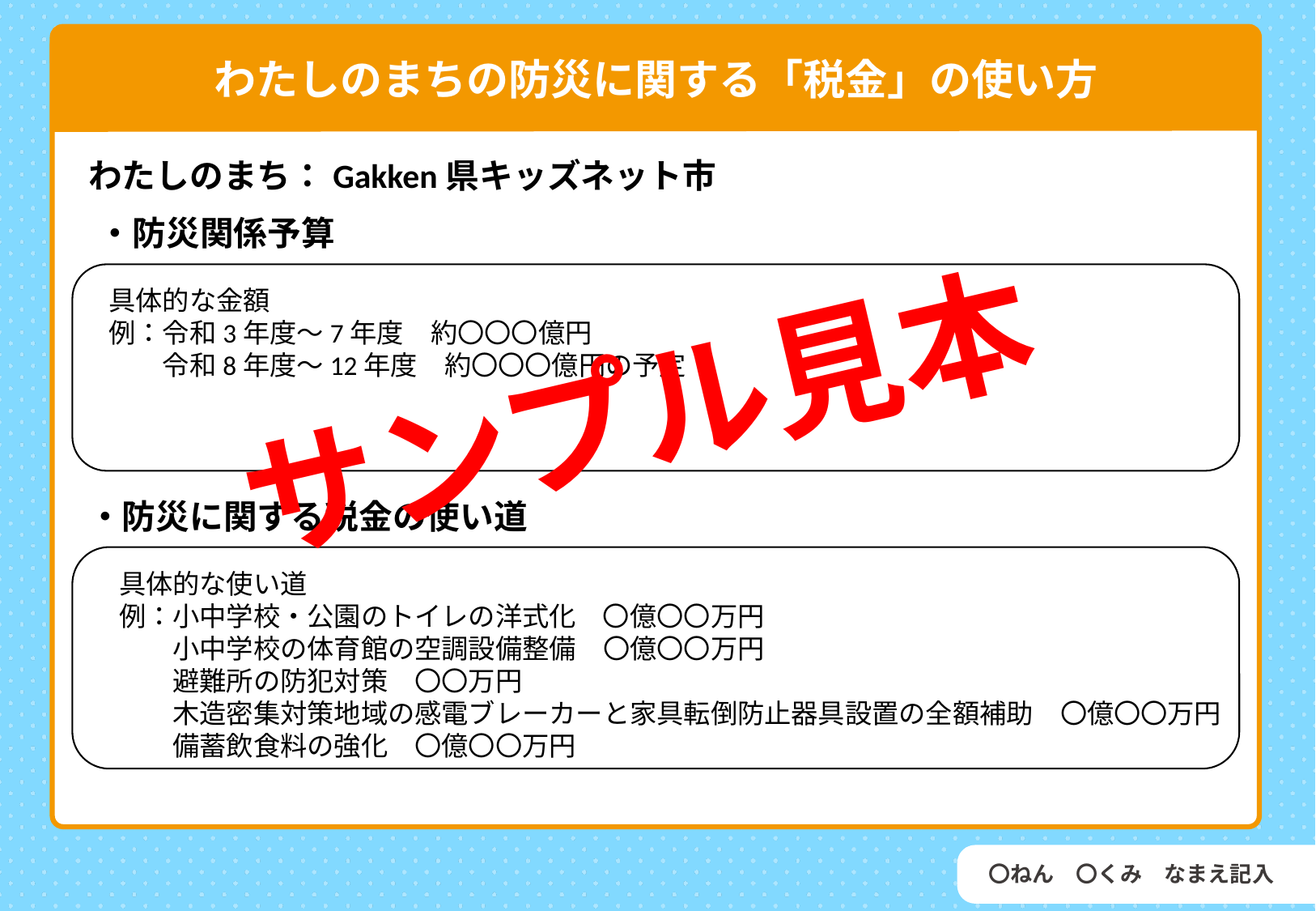

わたしのまちの防災に関する「税金」の使い方

わたしのまち：Gakken県キッズネット市
・防災関係予算

具体的な金額
例：令和3年度～7年度　約〇〇〇億円
　　令和8年度～12年度　約〇〇〇億円の予定
サンプル見本
・防災に関する税金の使い道

具体的な使い道
例：小中学校・公園のトイレの洋式化　〇億〇〇万円
　　小中学校の体育館の空調設備整備　〇億〇〇万円
　　避難所の防犯対策　〇〇万円
　　木造密集対策地域の感電ブレーカーと家具転倒防止器具設置の全額補助　〇億〇〇万円
　　備蓄飲食料の強化　〇億〇〇万円
発見

〇ねん　〇くみ　なまえ記入